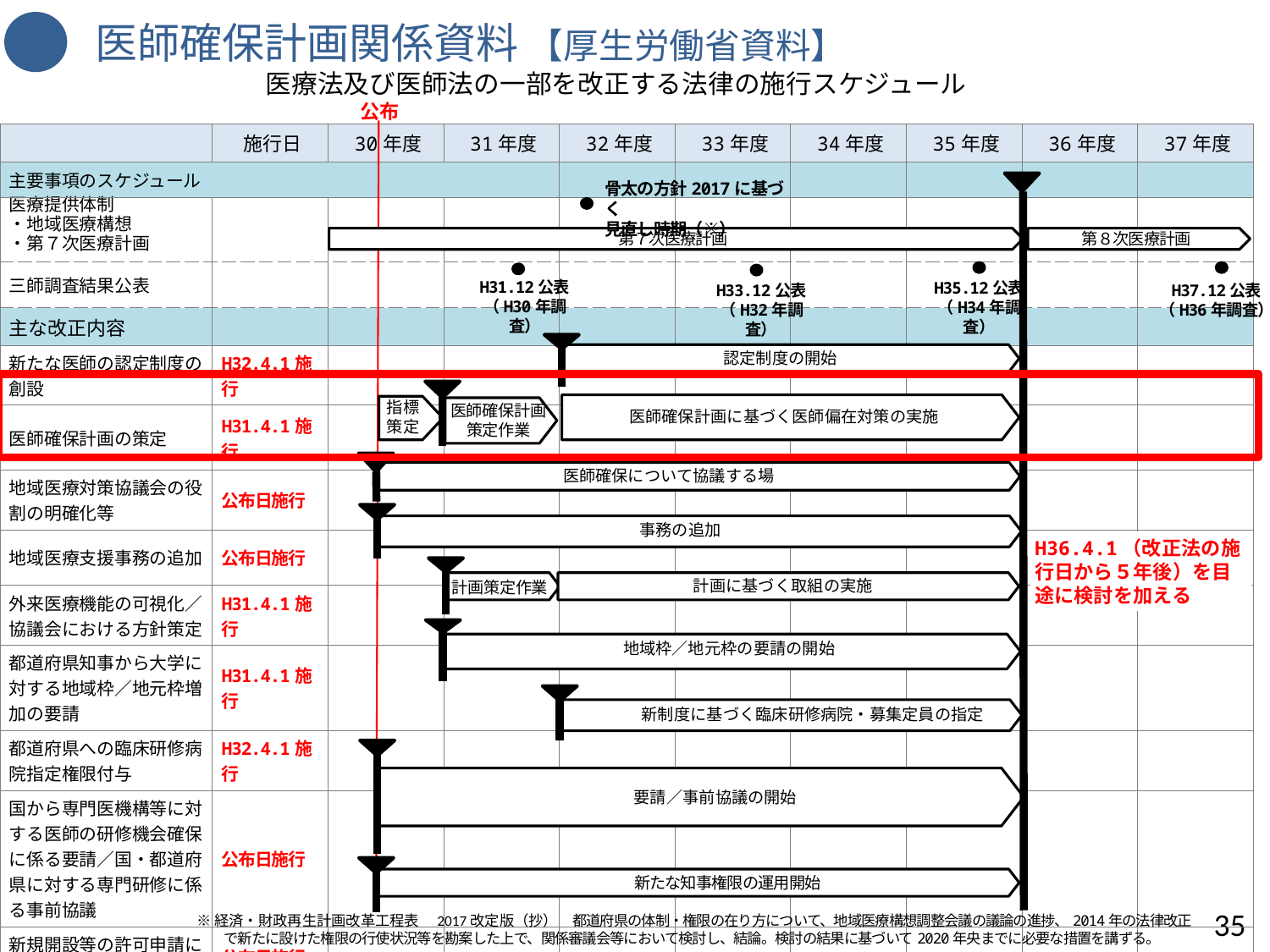

医師確保計画関係資料 【厚生労働省資料】

医療法及び医師法の一部を改正する法律の施行スケジュール
公布
|  | 施行日 | 30年度 | 31年度 | 32年度 | 33年度 | 34年度 | 35年度 | 36年度 | 37年度 |
| --- | --- | --- | --- | --- | --- | --- | --- | --- | --- |
| 主要事項のスケジュール |  |  |  |  |  |  |  |  |  |
| 医療提供体制 ・地域医療構想 ・第７次医療計画 |  |  |  |  |  |  |  |  |  |
| 三師調査結果公表 |  |  |  |  |  |  |  |  |  |
| 主な改正内容 |  |  |  |  |  |  |  |  |  |
| 新たな医師の認定制度の創設 | H32.4.1施行 |  |  |  |  |  |  |  |  |
| 医師確保計画の策定 | H31.4.1施行 |  |  |  |  |  |  |  |  |
| 地域医療対策協議会の役割の明確化等 | 公布日施行 |  |  |  |  |  |  |  |  |
| 地域医療支援事務の追加 | 公布日施行 |  |  |  |  |  |  |  |  |
| 外来医療機能の可視化／協議会における方針策定 | H31.4.1施行 |  |  |  |  |  |  |  |  |
| 都道府県知事から大学に対する地域枠／地元枠増加の要請 | H31.4.1施行 |  |  |  |  |  |  |  |  |
| 都道府県への臨床研修病院指定権限付与 | H32.4.1施行 |  |  |  |  |  |  |  |  |
| 国から専門医機構等に対する医師の研修機会確保に係る要請／国・都道府県に対する専門研修に係る事前協議 | 公布日施行 |  |  |  |  |  |  |  |  |
| 新規開設等の許可申請に対する知事権限の追加 | 公布日施行 |  |  |  |  |  |  |  |  |

骨太の方針2017に基づく
見直し時期（※）

第７次医療計画
第８次医療計画

H31.12公表
（H30年調査）
H35.12公表
（H34年調査）
H33.12公表
（H32年調査）
H37.12公表
（H36年調査）

認定制度の開始

指標
策定

医師確保計画
策定作業

医師確保計画に基づく医師偏在対策の実施

医師確保について協議する場

事務の追加

H36.4.1（改正法の施行日から５年後）を目途に検討を加える

計画に基づく取組の実施

計画策定作業

地域枠／地元枠の要請の開始

新制度に基づく臨床研修病院・募集定員の指定

要請／事前協議の開始

新たな知事権限の運用開始

35
※経済・財政再生計画改革工程表　2017改定版（抄）　都道府県の体制・権限の在り方について、地域医療構想調整会議の議論の進捗、2014年の法律改正
　　で新たに設けた権限の行使状況等を勘案した上で、関係審議会等において検討し、結論。検討の結果に基づいて2020年央までに必要な措置を講ずる。